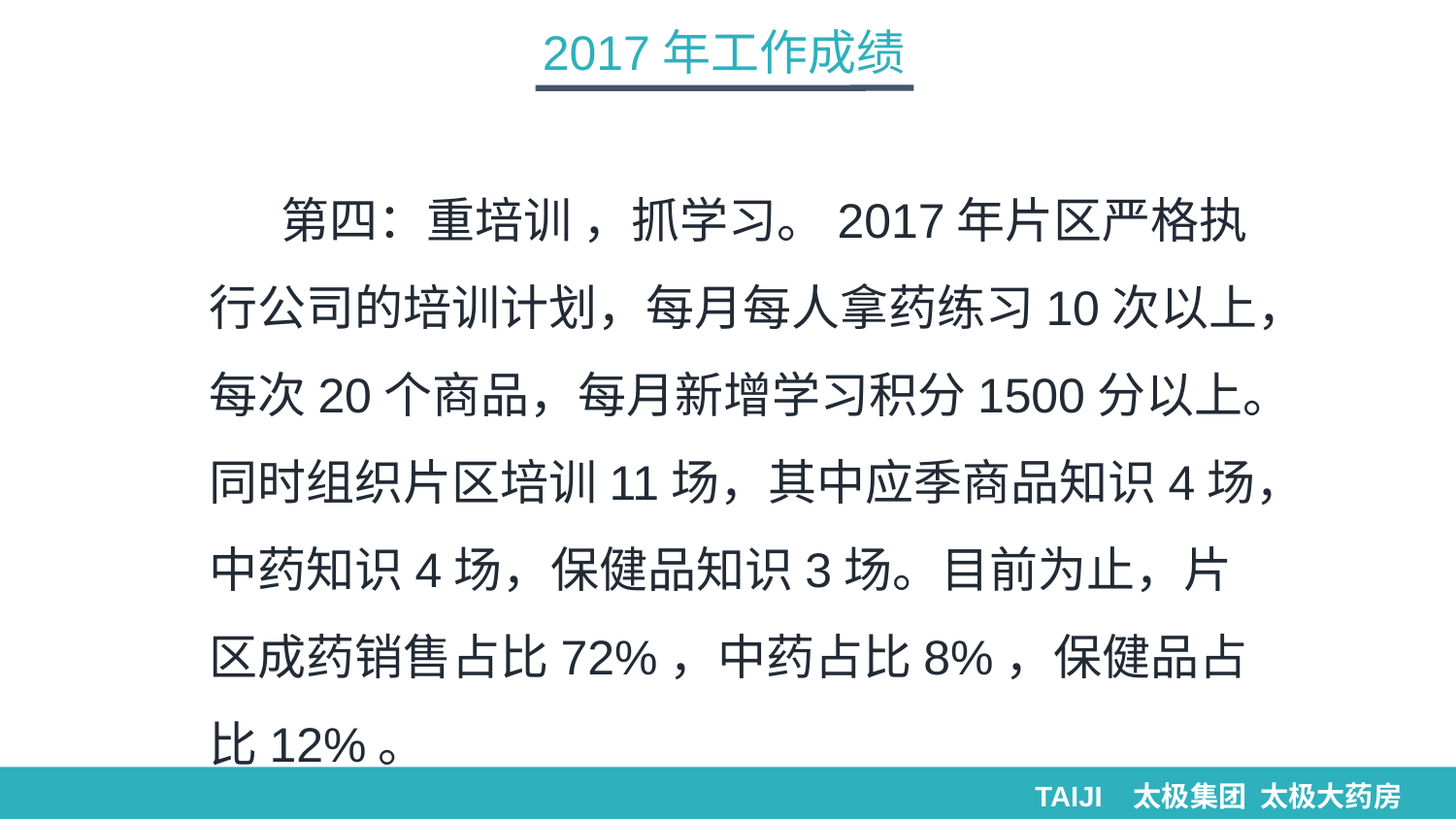

2017年工作成绩
第四：重培训 ，抓学习。2017年片区严格执行公司的培训计划，每月每人拿药练习10次以上，每次20个商品，每月新增学习积分1500分以上。同时组织片区培训11场，其中应季商品知识4场，中药知识4场，保健品知识3场。目前为止，片区成药销售占比72%，中药占比8%，保健品占比12%。

TAIJI   太极集团  太极大药房